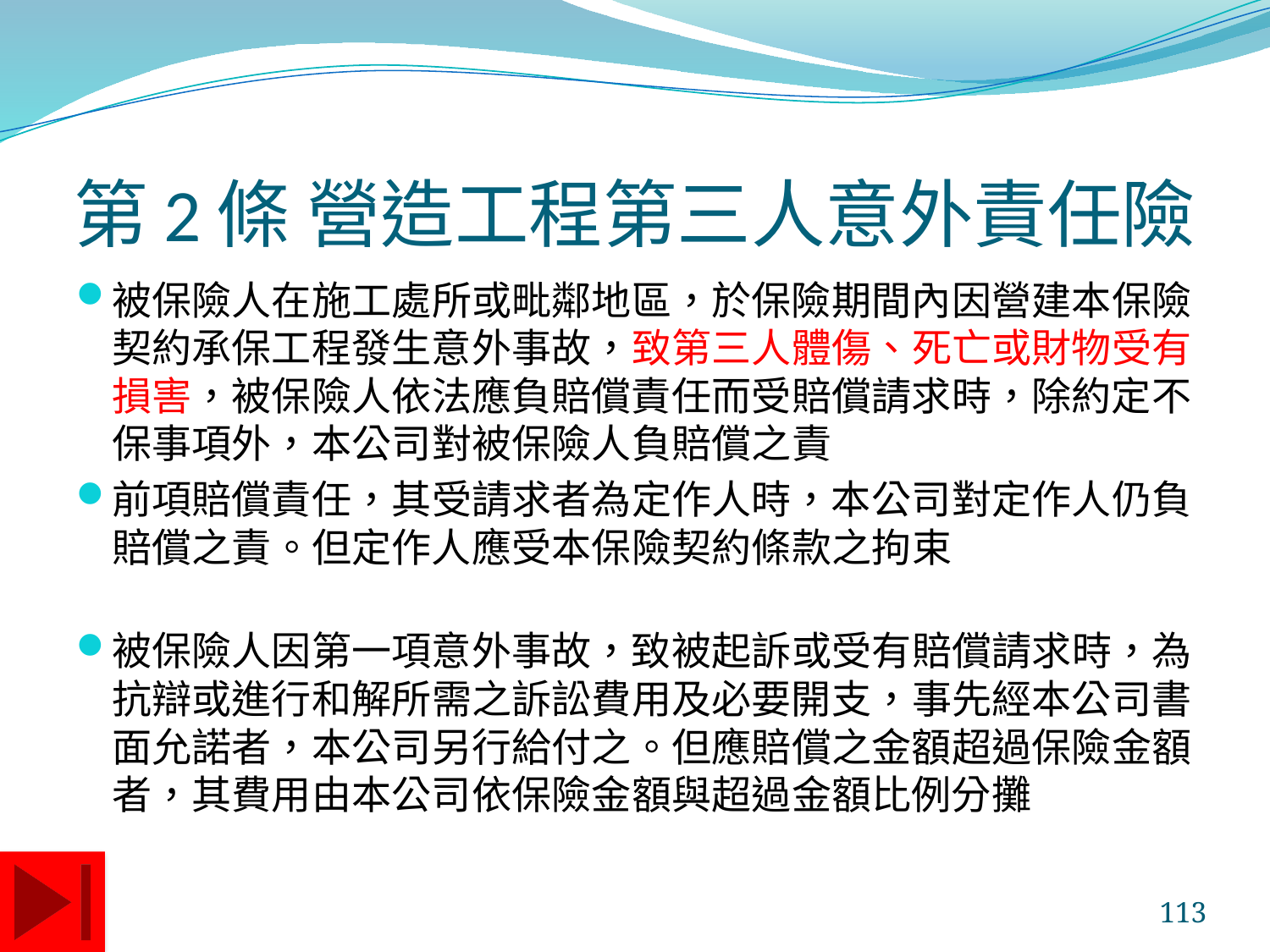

# 第2條 營造工程第三人意外責任險
被保險人在施工處所或毗鄰地區，於保險期間內因營建本保險契約承保工程發生意外事故，致第三人體傷、死亡或財物受有損害，被保險人依法應負賠償責任而受賠償請求時，除約定不保事項外，本公司對被保險人負賠償之責
前項賠償責任，其受請求者為定作人時，本公司對定作人仍負賠償之責。但定作人應受本保險契約條款之拘束
被保險人因第一項意外事故，致被起訴或受有賠償請求時，為抗辯或進行和解所需之訴訟費用及必要開支，事先經本公司書面允諾者，本公司另行給付之。但應賠償之金額超過保險金額者，其費用由本公司依保險金額與超過金額比例分攤

113